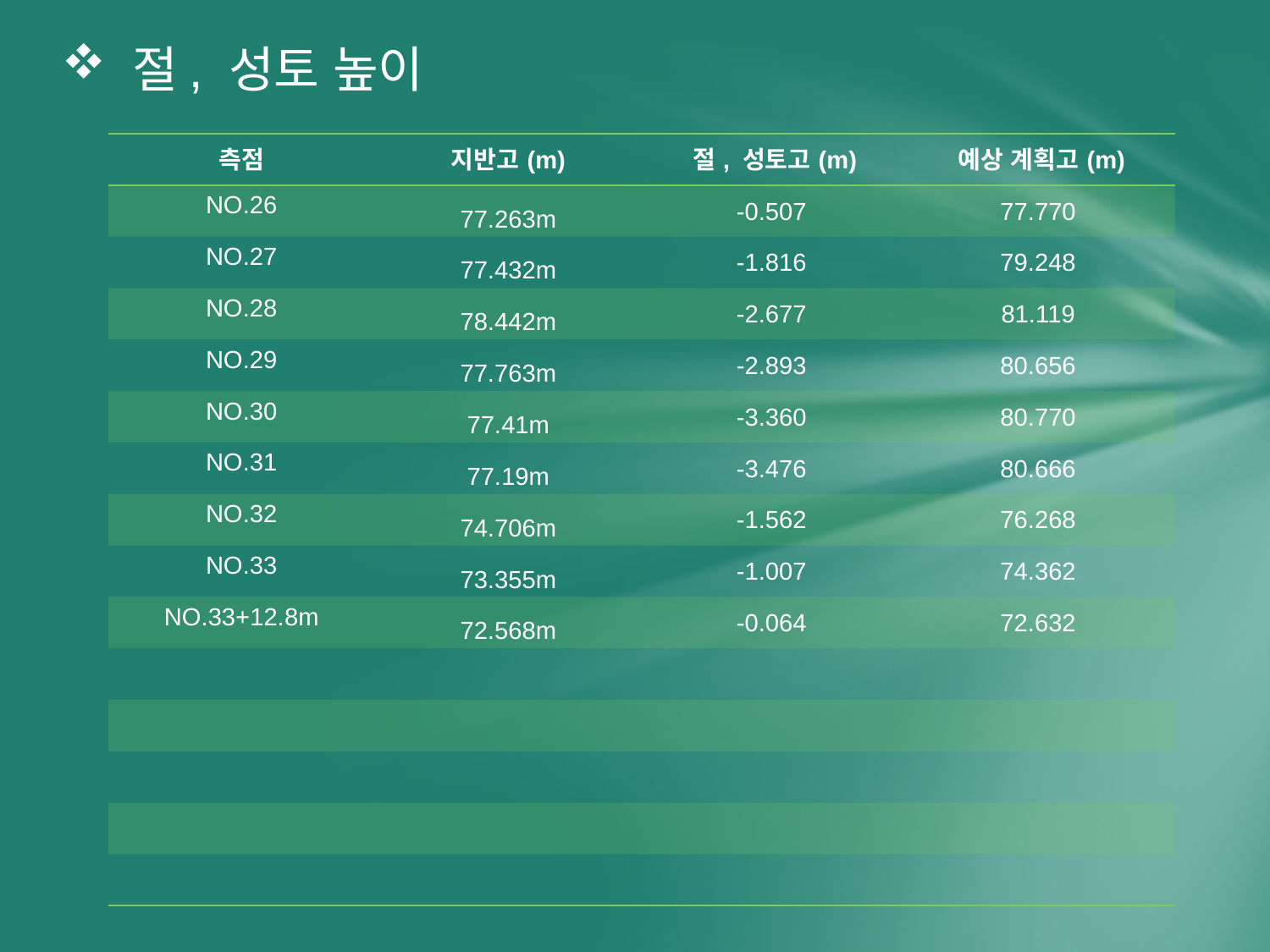

# 절, 성토 높이
| 측점 | 지반고(m) | 절, 성토고(m) | 예상 계획고(m) |
| --- | --- | --- | --- |
| NO.26 | 77.263m | -0.507 | 77.770 |
| NO.27 | 77.432m | -1.816 | 79.248 |
| NO.28 | 78.442m | -2.677 | 81.119 |
| NO.29 | 77.763m | -2.893 | 80.656 |
| NO.30 | 77.41m | -3.360 | 80.770 |
| NO.31 | 77.19m | -3.476 | 80.666 |
| NO.32 | 74.706m | -1.562 | 76.268 |
| NO.33 | 73.355m | -1.007 | 74.362 |
| NO.33+12.8m | 72.568m | -0.064 | 72.632 |
|  |  |  |  |
|  |  |  |  |
|  |  |  |  |
|  |  |  |  |
|  |  |  |  |